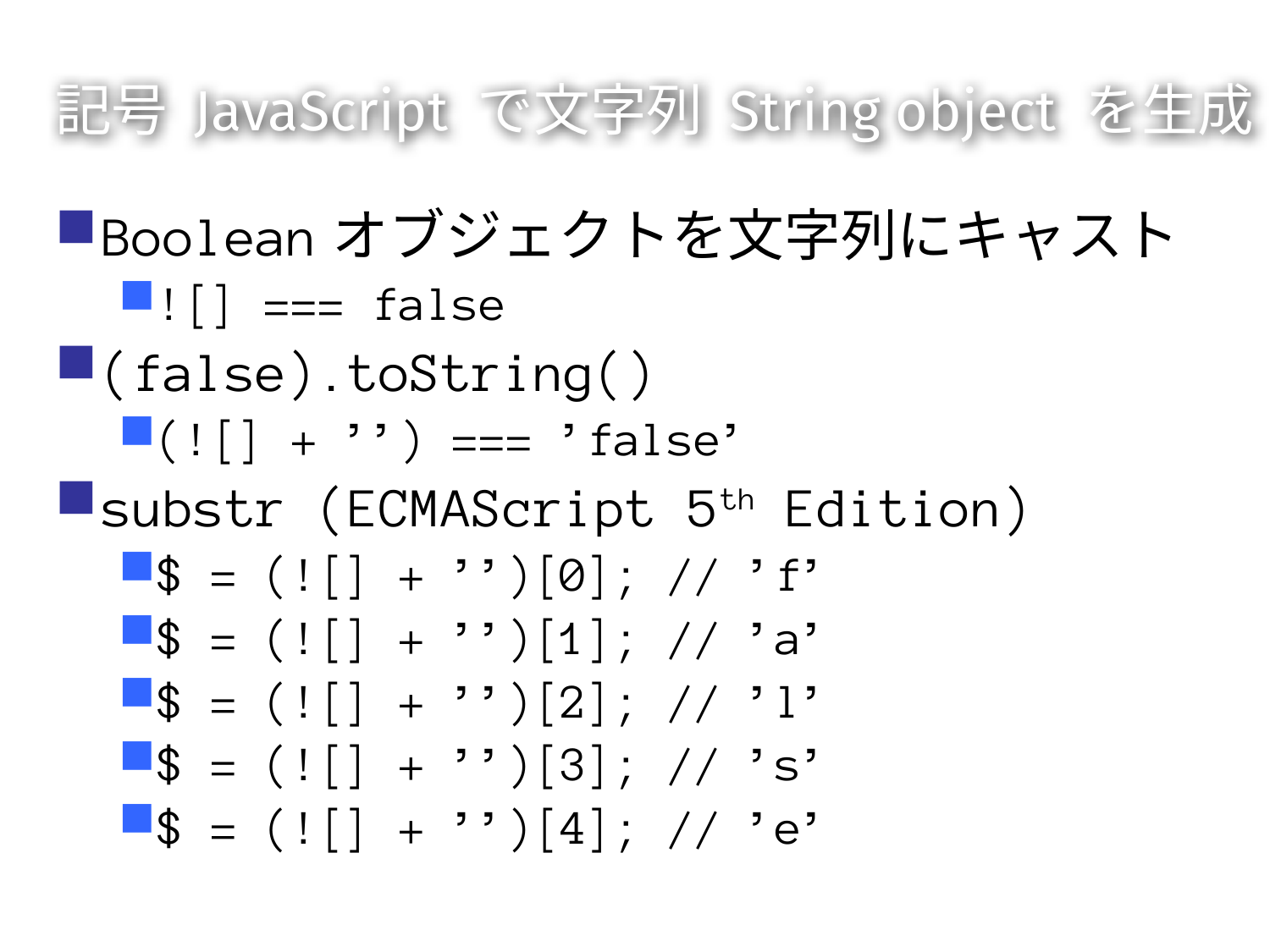

# 記号 JavaScript で文字列 String object を生成
Booleanオブジェクトを文字列にキャスト
![] === false
(false).toString()
(![] + ’’) === ’false’
substr (ECMAScript 5th Edition)
$ = (![] + ’’)[0]; // ’f’
$ = (![] + ’’)[1]; // ’a’
$ = (![] + ’’)[2]; // ’l’
$ = (![] + ’’)[3]; // ’s’
$ = (![] + ’’)[4]; // ’e’